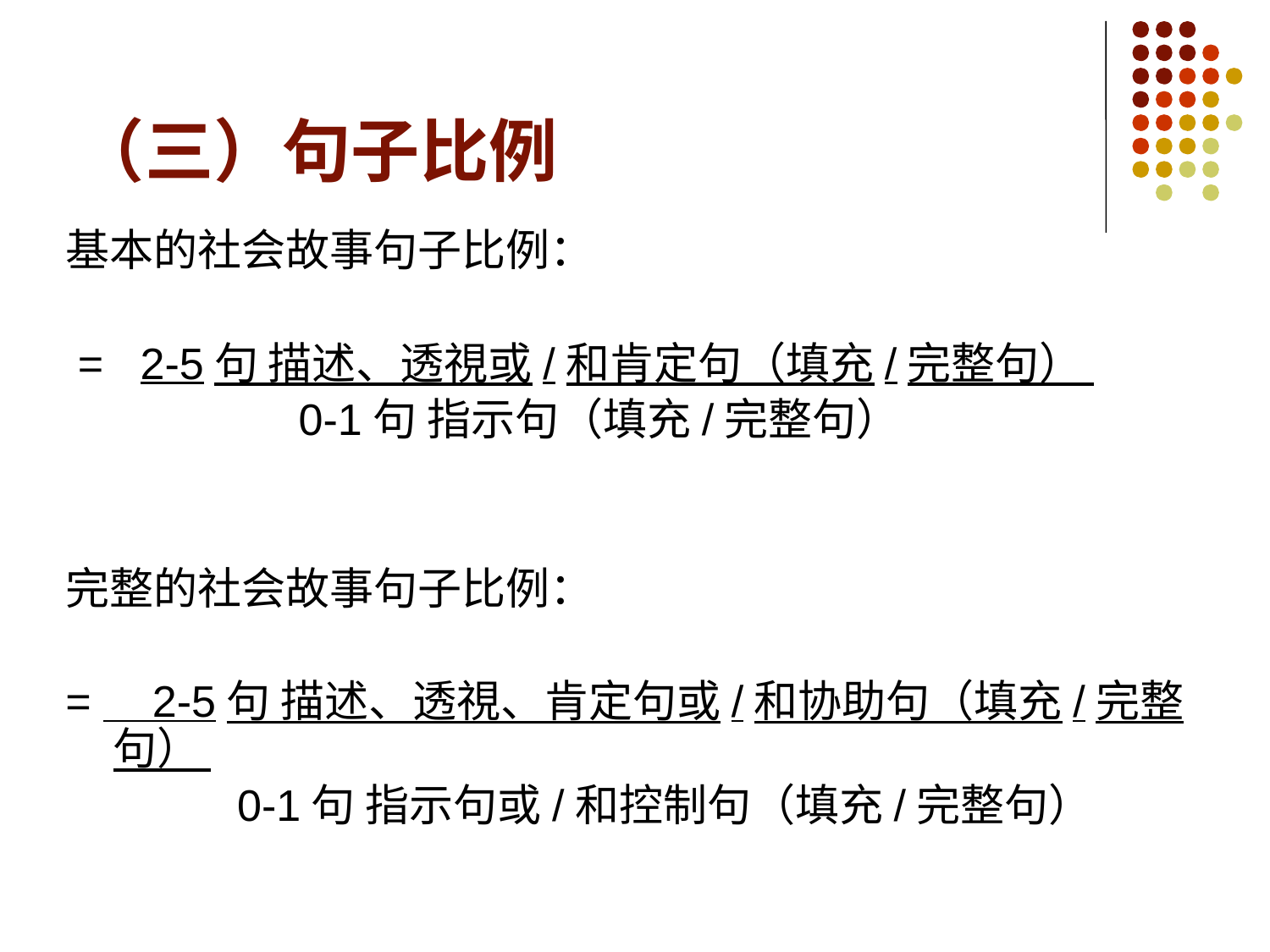

# （三）句子比例
基本的社会故事句子比例：

 =   2-5句 描述、透視或/和肯定句（填充/完整句）
                   0-1句 指示句（填充/完整句）

完整的社会故事句子比例：

=     2-5句 描述、透視、肯定句或/和协助句（填充/完整句）
              0-1句 指示句或/和控制句（填充/完整句）